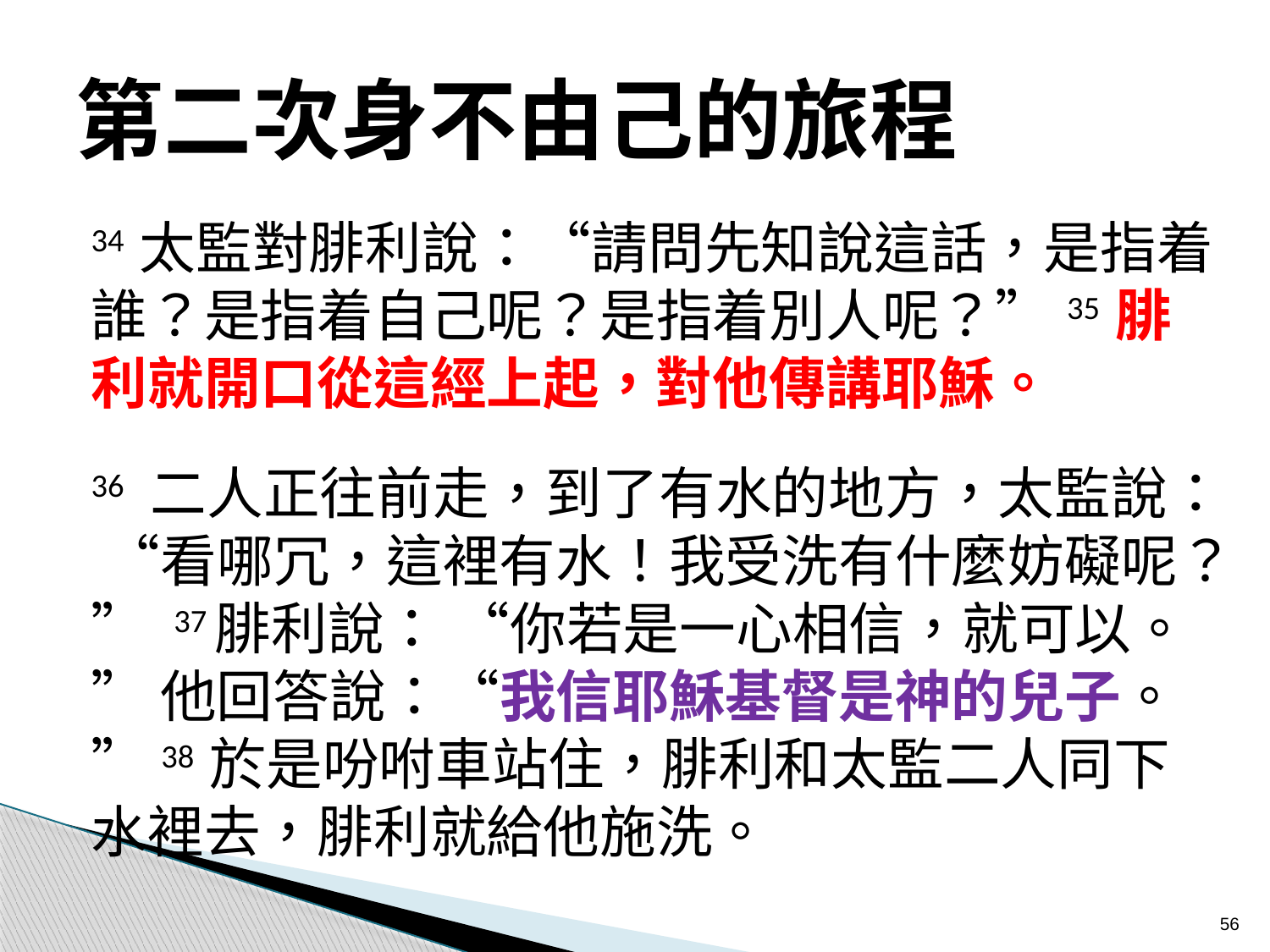

# 第二次身不由己的旅程
34 太監對腓利說：“請問先知說這話，是指着誰？是指着自己呢？是指着別人呢？” 35 腓利就開口從這經上起，對他傳講耶穌。
36 二人正往前走，到了有水的地方，太監說： “看哪冗，這裡有水！我受洗有什麼妨礙呢？” 37腓利說： “你若是一心相信，就可以。” 他回答說：“我信耶穌基督是神的兒子。”38 於是吩咐車站住，腓利和太監二人同下水裡去，腓利就給他施洗。
56